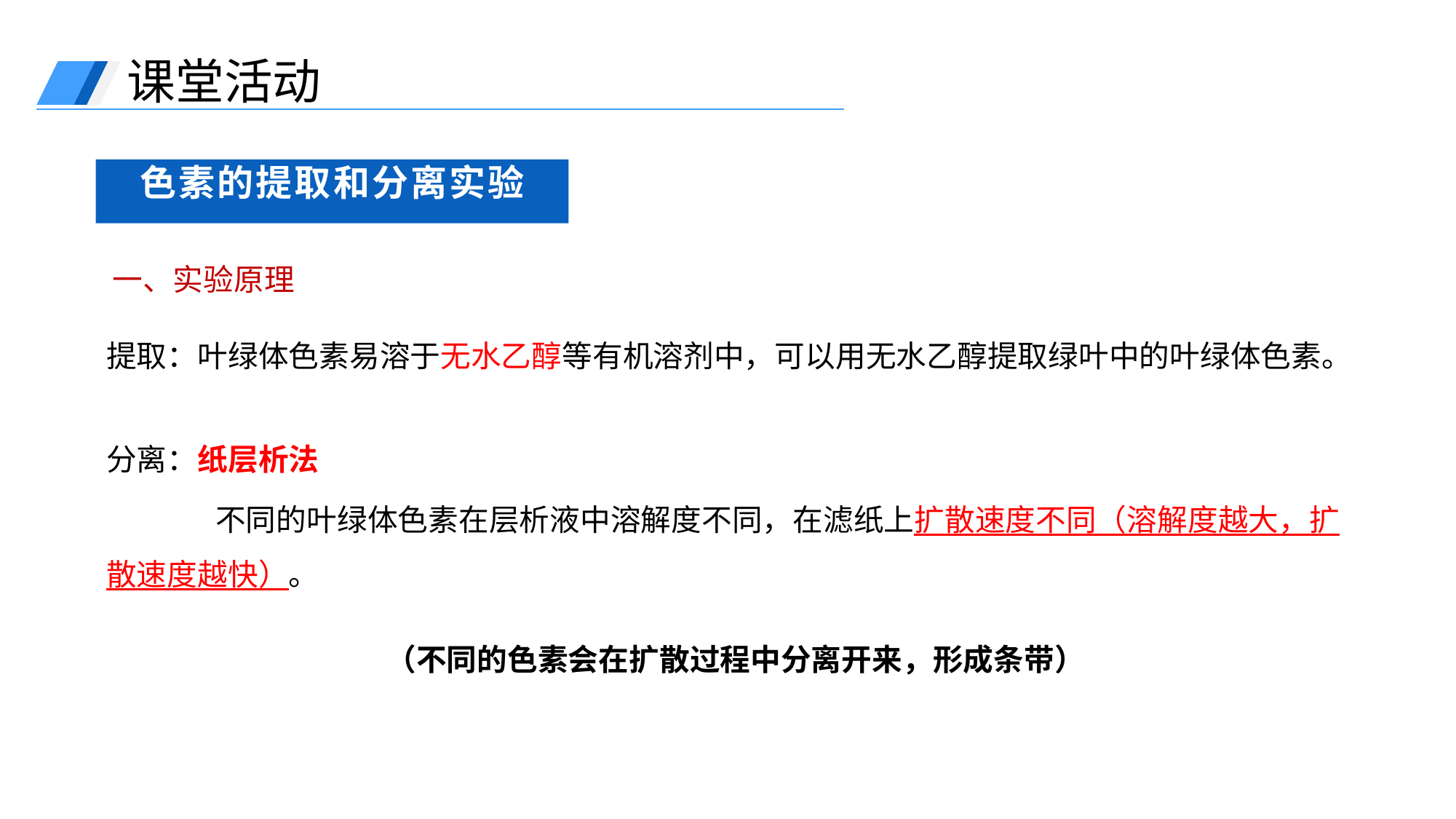

课堂活动
色素的提取和分离实验
一、实验原理

提取：叶绿体色素易溶于无水乙醇等有机溶剂中，可以用无水乙醇提取绿叶中的叶绿体色素。

分离：纸层析法
	不同的叶绿体色素在层析液中溶解度不同，在滤纸上扩散速度不同（溶解度越大，扩散速度越快）。

（不同的色素会在扩散过程中分离开来，形成条带）